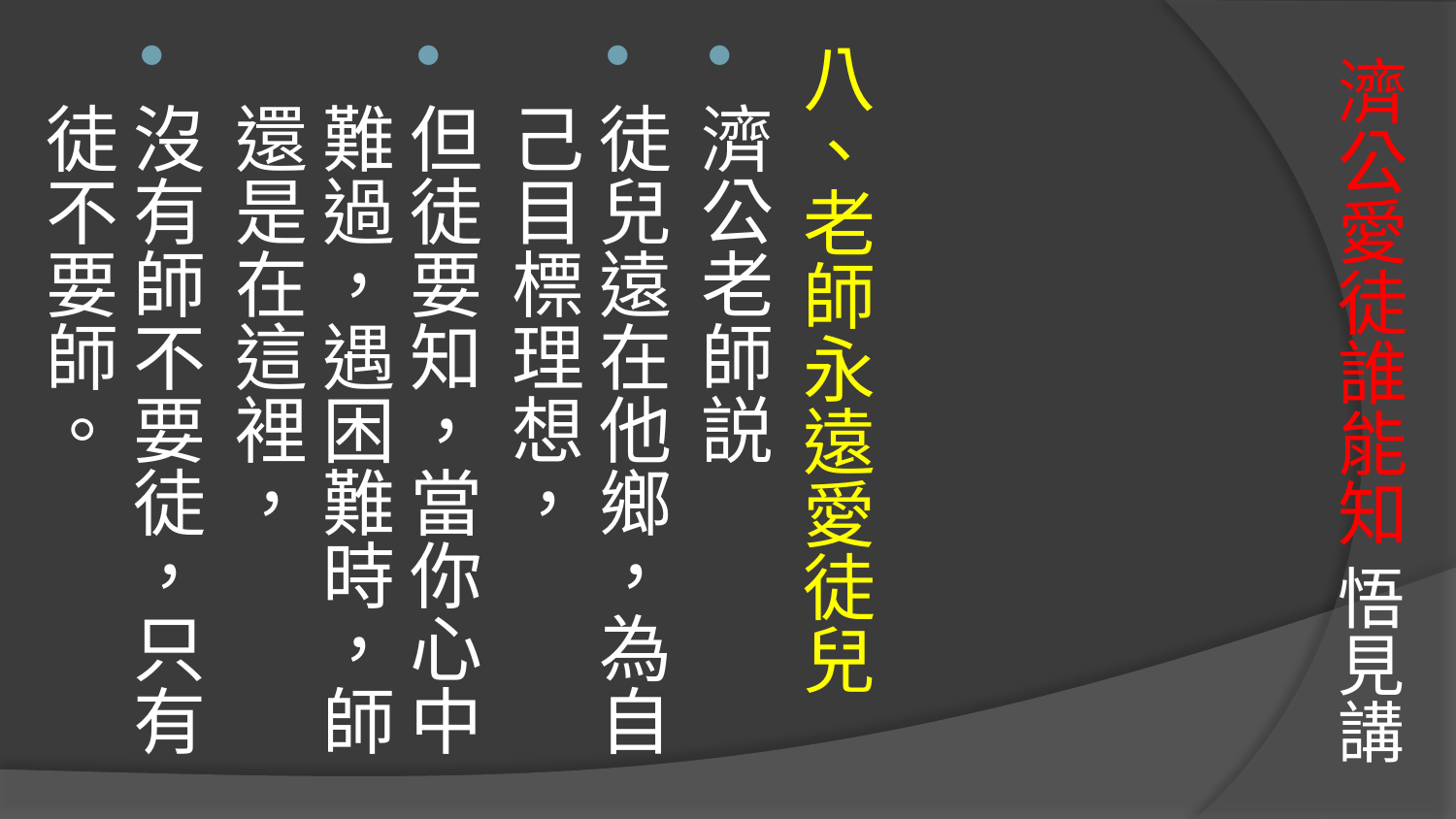

八、老師永遠愛徒兒
濟公老師説
徒兒遠在他鄉，為自己目標理想，
但徒要知，當你心中難過，遇困難時，師還是在這裡，
沒有師不要徒，只有徒不要師。
# 濟公愛徒誰能知 悟見講